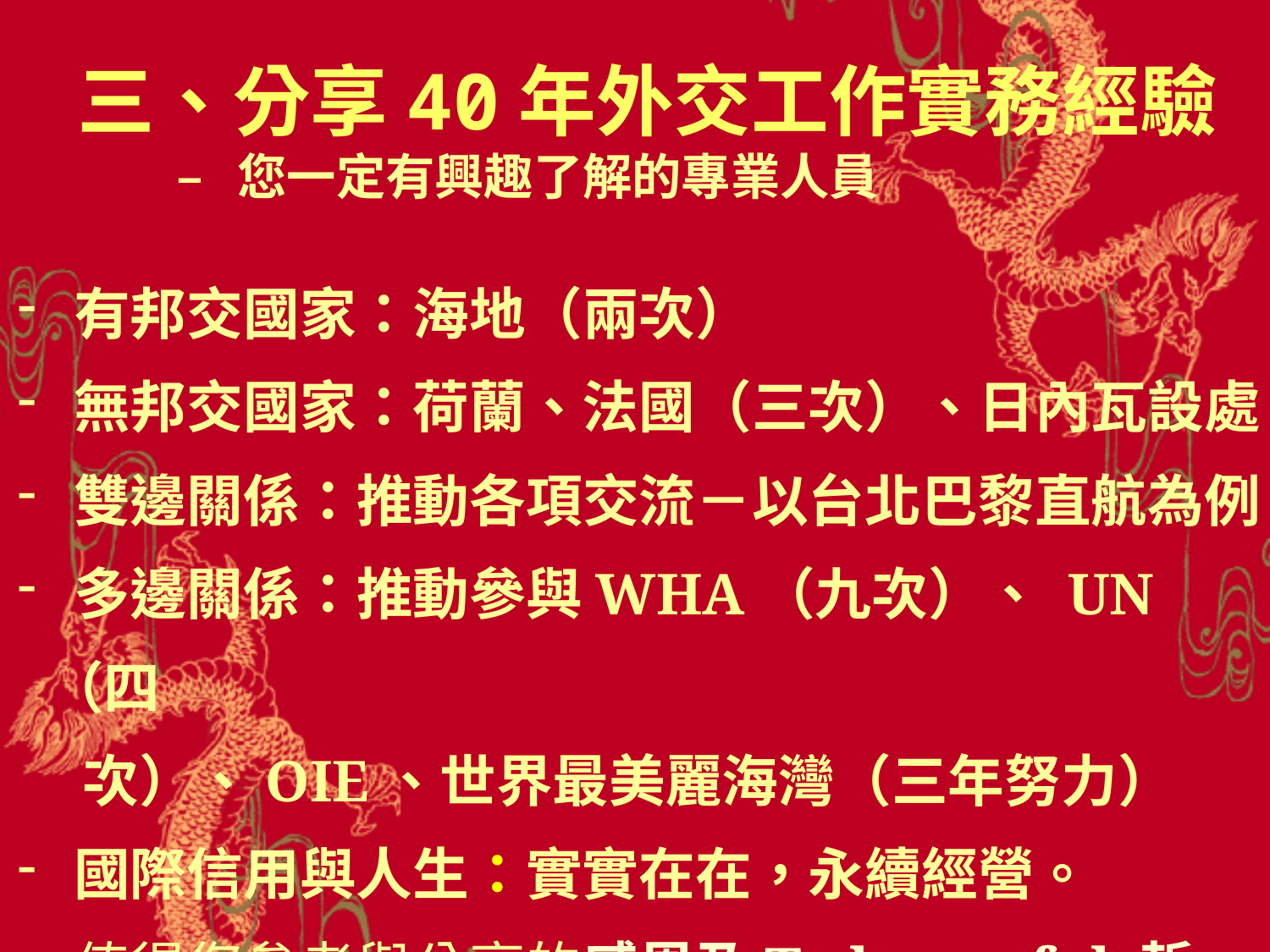

三、分享40年外交工作實務經驗
         –  您一定有興趣了解的專業人員

 有邦交國家：海地（兩次）
 無邦交國家：荷蘭、法國（三次）、日內瓦設處
 雙邊關係：推動各項交流－以台北巴黎直航為例
 多邊關係：推動參與WHA（九次）、 UN（四
    次）、OIE、世界最美麗海灣（三年努力）
 國際信用與人生：實實在在，永續經營。
 值得您參考與分享的感恩及To be useful 哲學。